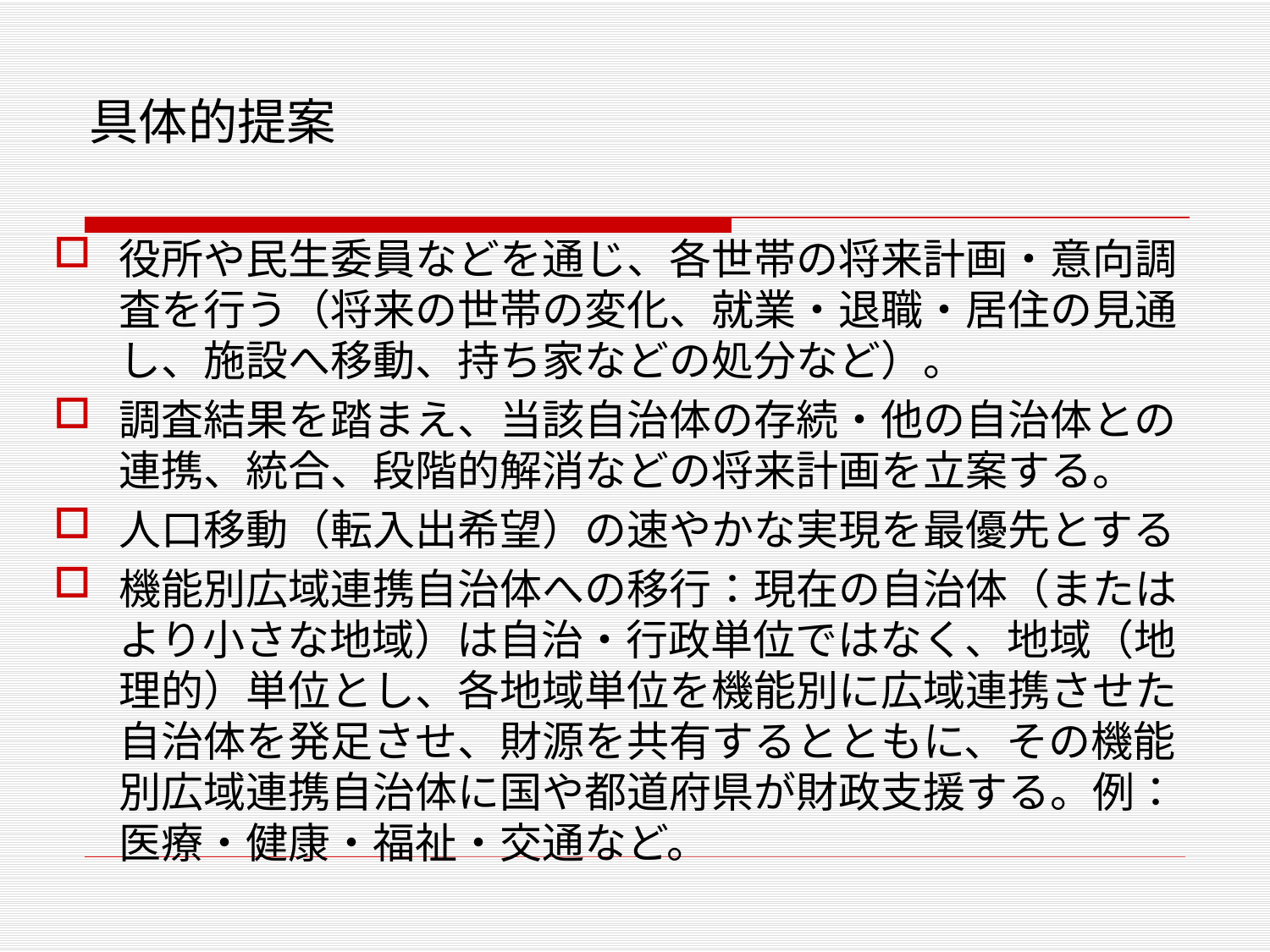

# 具体的提案
役所や民生委員などを通じ、各世帯の将来計画・意向調査を行う（将来の世帯の変化、就業・退職・居住の見通し、施設へ移動、持ち家などの処分など）。
調査結果を踏まえ、当該自治体の存続・他の自治体との連携、統合、段階的解消などの将来計画を立案する。
人口移動（転入出希望）の速やかな実現を最優先とする
機能別広域連携自治体への移行：現在の自治体（またはより小さな地域）は自治・行政単位ではなく、地域（地理的）単位とし、各地域単位を機能別に広域連携させた自治体を発足させ、財源を共有するとともに、その機能別広域連携自治体に国や都道府県が財政支援する。例：医療・健康・福祉・交通など。